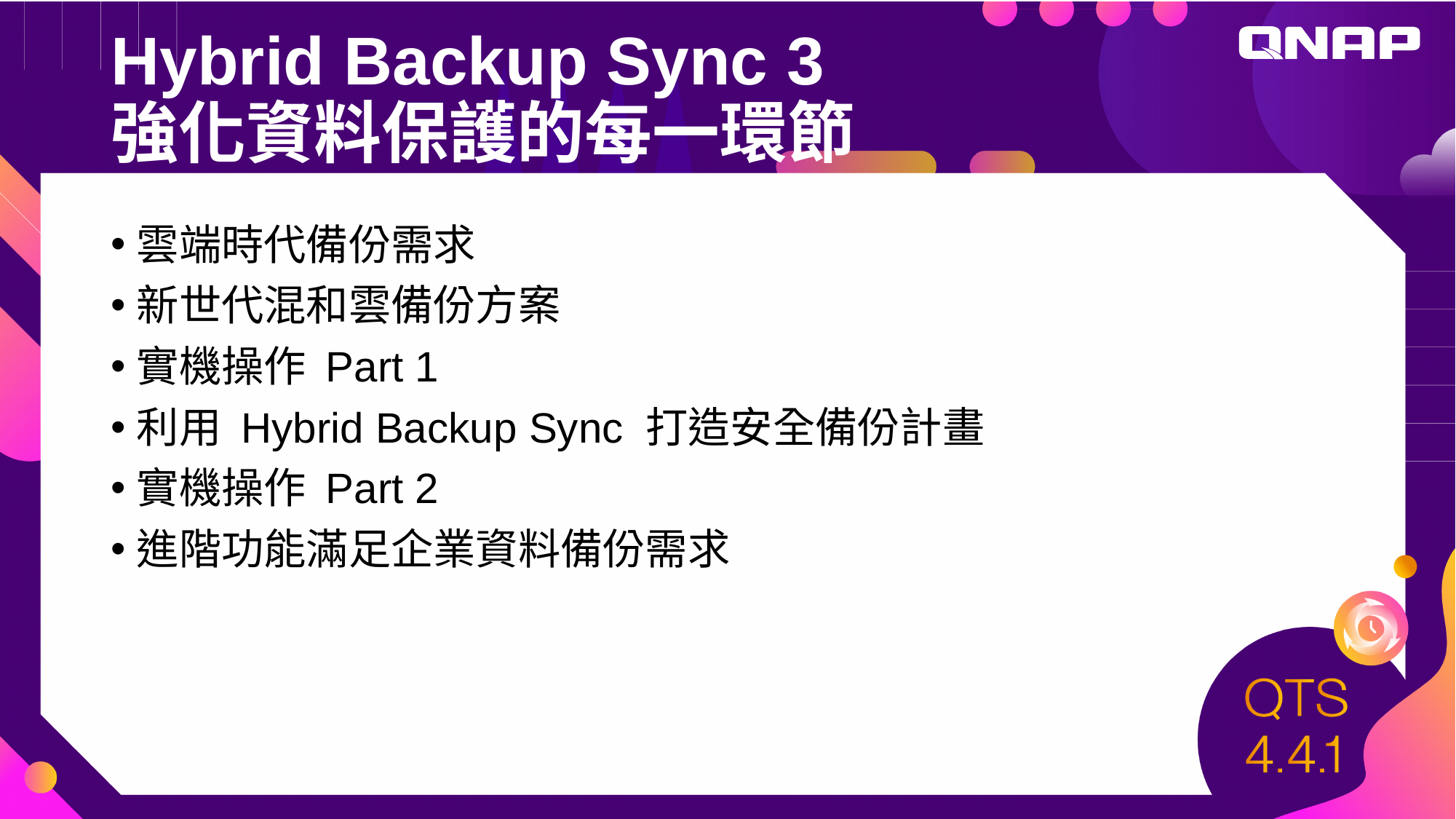

# Hybrid Backup Sync 3 強化資料保護的每一環節
雲端時代備份需求
新世代混和雲備份方案
實機操作 Part 1
利用 Hybrid Backup Sync 打造安全備份計畫
實機操作 Part 2
進階功能滿足企業資料備份需求